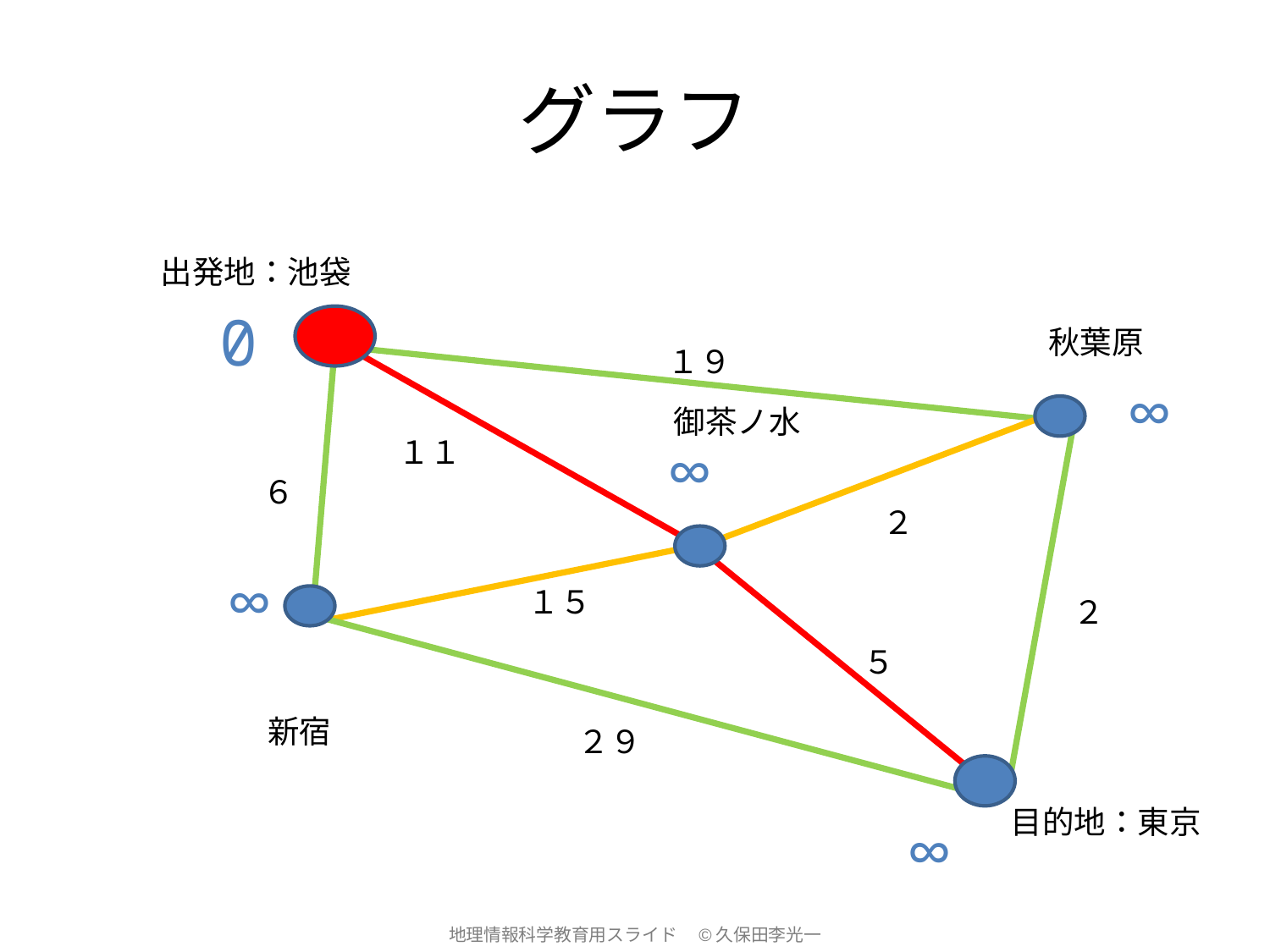

# グラフ
出発地：池袋
 0

秋葉原
１９
∞
御茶ノ水

１１
∞
６
２

∞
１５

２
５
新宿
２９

目的地：東京
∞